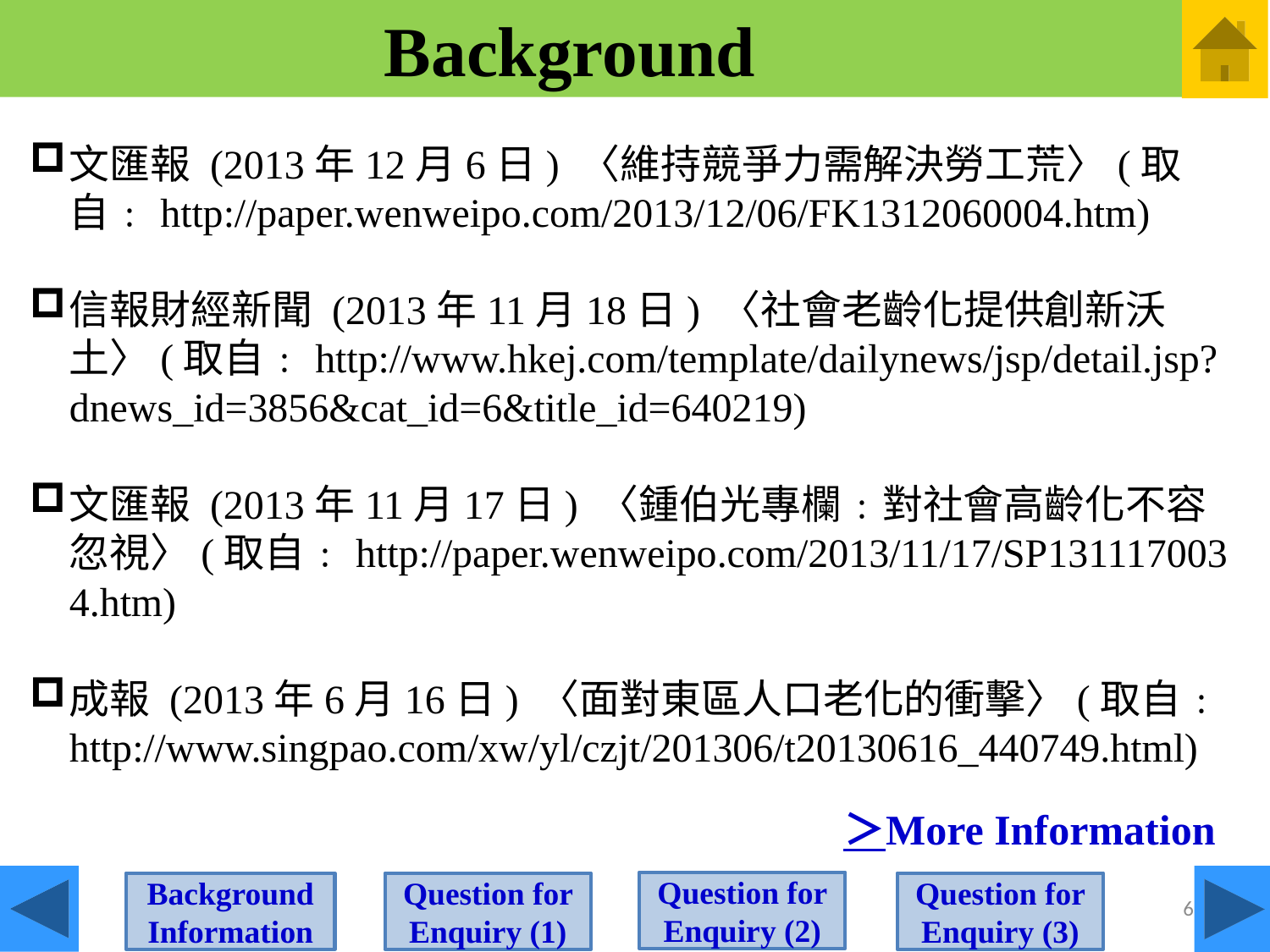

Background

文匯報 (2013年12月6日) 〈維持競爭力需解決勞工荒〉(取自﹕http://paper.wenweipo.com/2013/12/06/FK1312060004.htm)

信報財經新聞 (2013年11月18日) 〈社會老齡化提供創新沃土〉(取自﹕http://www.hkej.com/template/dailynews/jsp/detail.jsp?dnews_id=3856&cat_id=6&title_id=640219)

文匯報 (2013年11月17日) 〈鍾伯光專欄﹕對社會高齡化不容忽視〉(取自﹕http://paper.wenweipo.com/2013/11/17/SP1311170034.htm)

成報 (2013年6月16日) 〈面對東區人口老化的衝擊〉(取自﹕http://www.singpao.com/xw/yl/czjt/201306/t20130616_440749.html)

＞More Information

Question for Enquiry (2)
Question for Enquiry (1)
Background Information
Question for Enquiry (3)
6